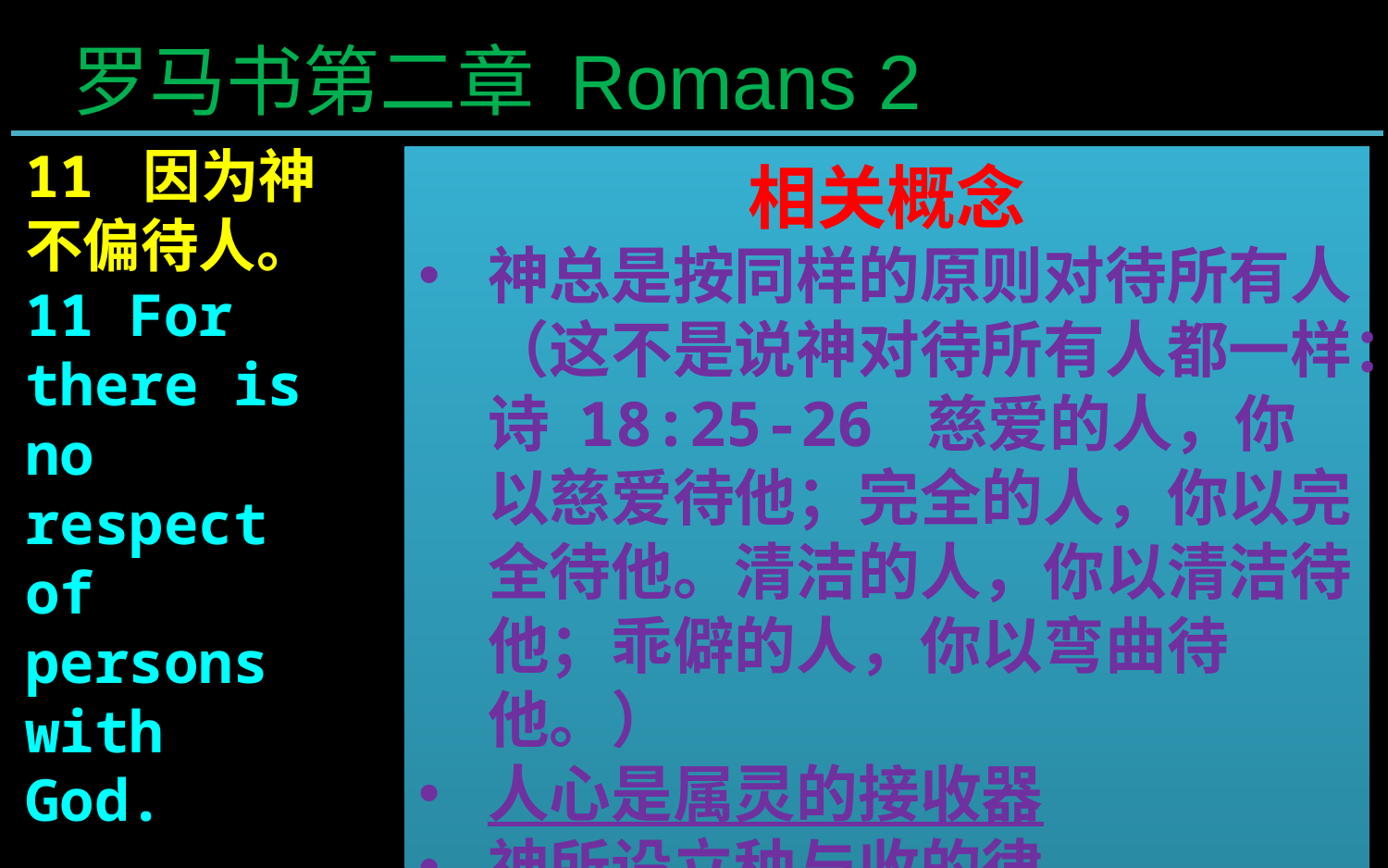

罗马书第二章 Romans 2
11 因为神不偏待人。
11 For there is no respect of persons with God.
相关概念
神总是按同样的原则对待所有人（这不是说神对待所有人都一样：诗 18:25-26 慈爱的人，你以慈爱待他；完全的人，你以完全待他。清洁的人，你以清洁待他；乖僻的人，你以弯曲待他。）
人心是属灵的接收器
神所设立种与收的律